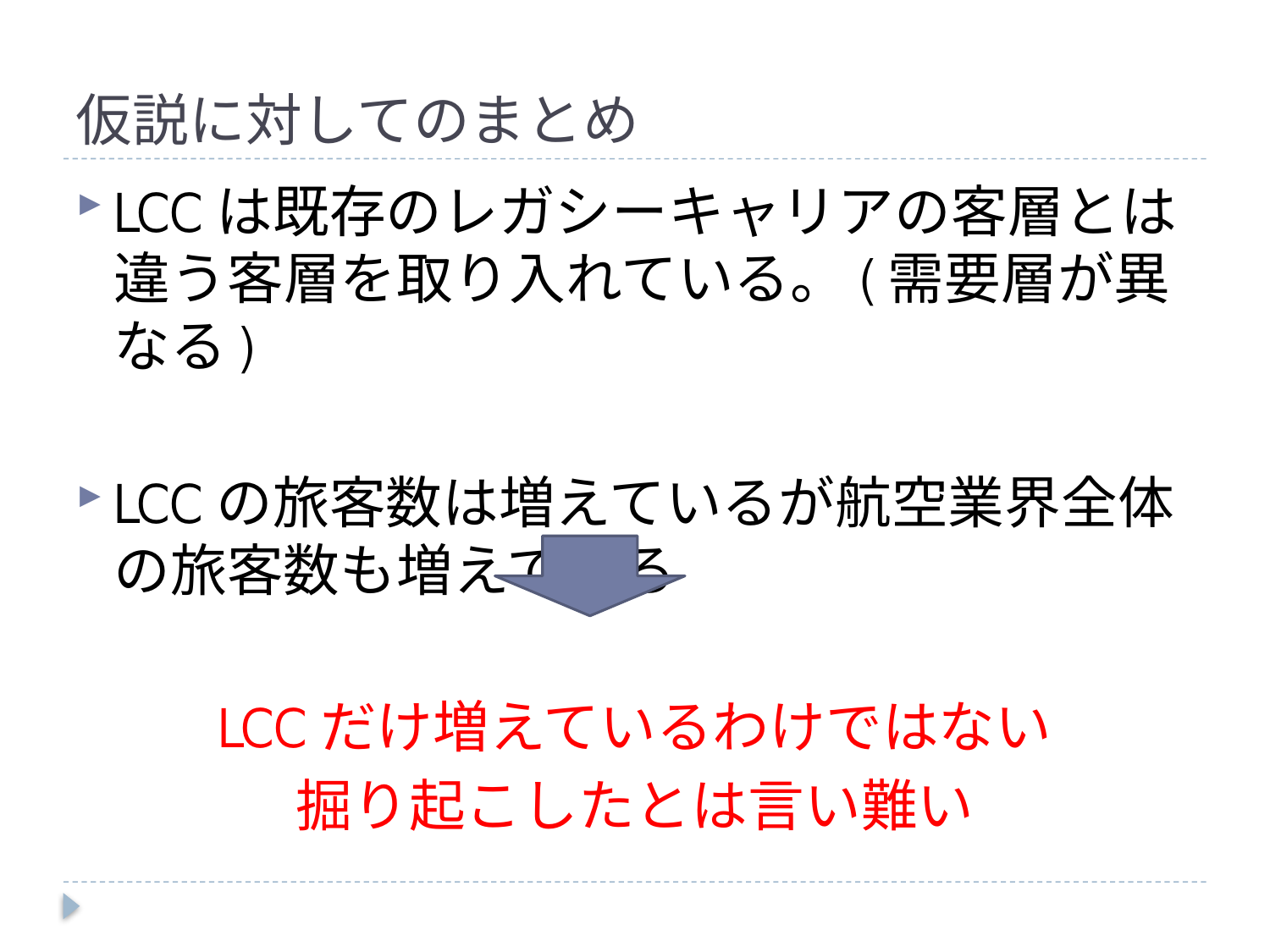

# 仮説に対してのまとめ
LCCは既存のレガシーキャリアの客層とは違う客層を取り入れている。(需要層が異なる)

LCCの旅客数は増えているが航空業界全体の旅客数も増えている

LCCだけ増えているわけではない
掘り起こしたとは言い難い